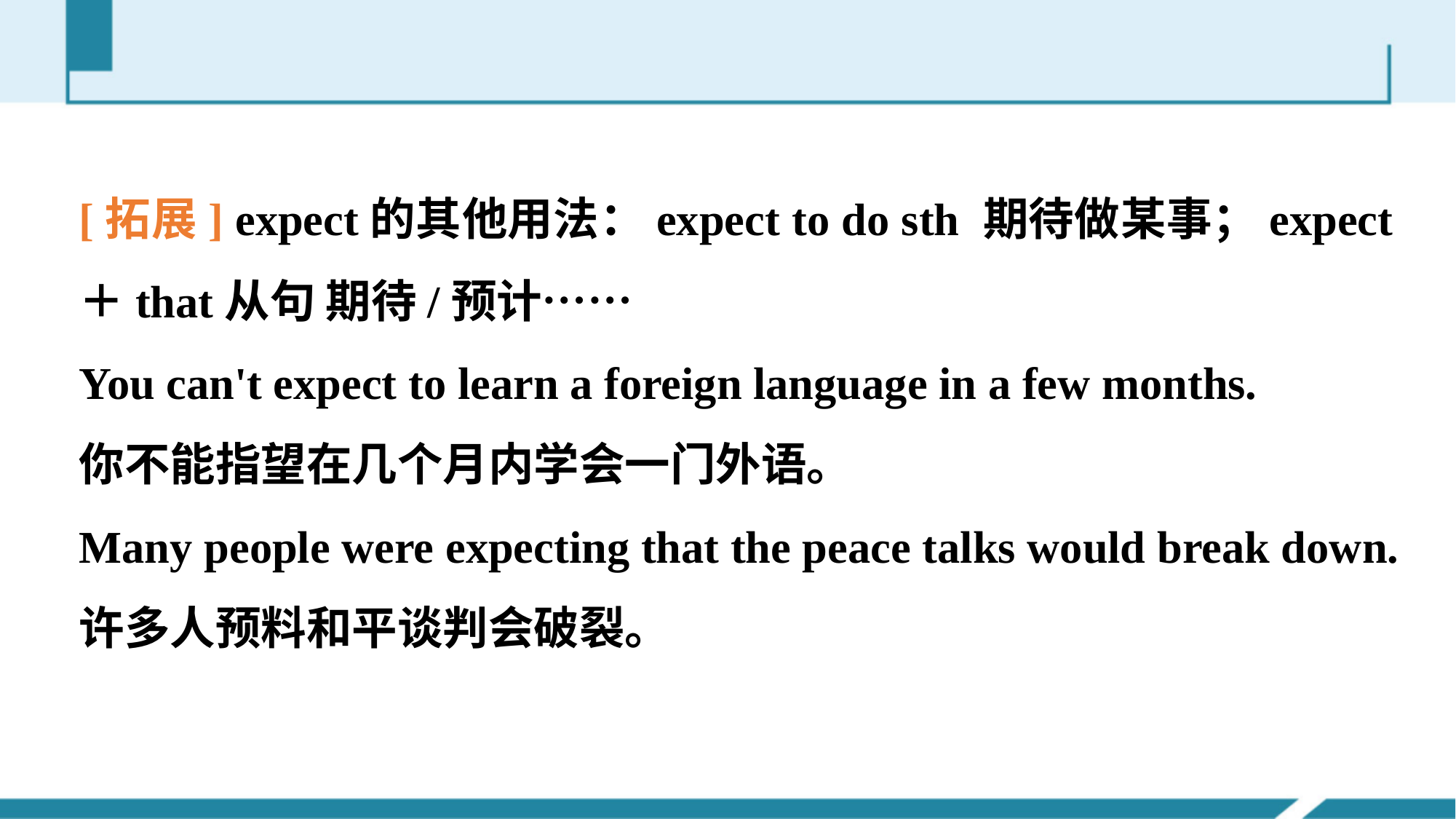

[拓展] expect的其他用法：expect to do sth 期待做某事；expect＋that从句 期待/预计……
You can't expect to learn a foreign language in a few months.
你不能指望在几个月内学会一门外语。
Many people were expecting that the peace talks would break down.
许多人预料和平谈判会破裂。